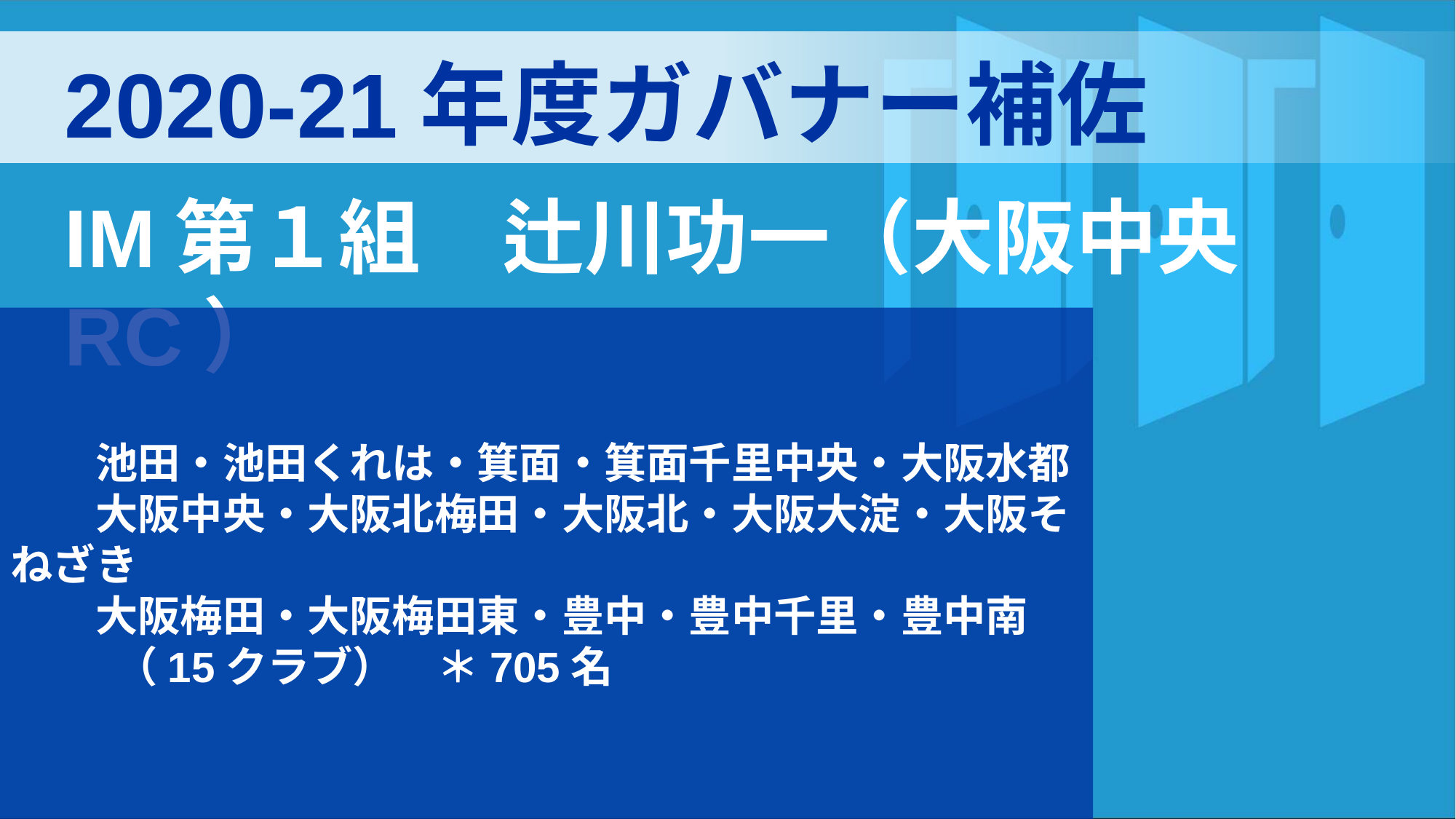

2020-21年度ガバナー補佐
IM第１組　辻川功一（大阪中央RC）
　　池田・池田くれは・箕面・箕面千里中央・大阪水都
　　大阪中央・大阪北梅田・大阪北・大阪大淀・大阪そねざき
　　大阪梅田・大阪梅田東・豊中・豊中千里・豊中南
 　　（15クラブ）　＊705名